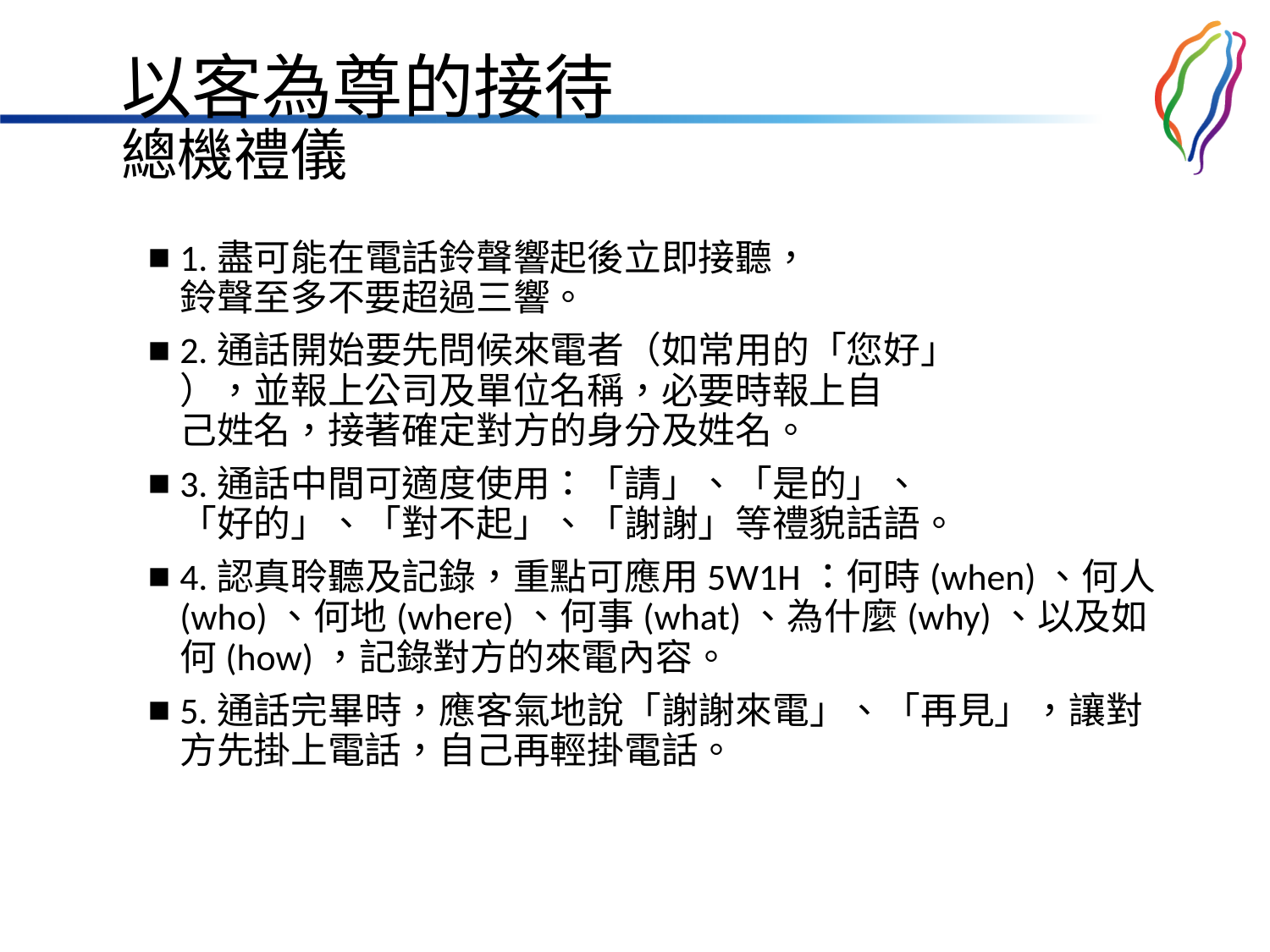

以客為尊的接待
總機禮儀
1.盡可能在電話鈴聲響起後立即接聽，
鈴聲至多不要超過三響。
2.通話開始要先問候來電者（如常用的「您好」
），並報上公司及單位名稱，必要時報上自
己姓名，接著確定對方的身分及姓名。
3.通話中間可適度使用：「請」、「是的」、
「好的」、「對不起」、「謝謝」等禮貌話語。
4.認真聆聽及記錄，重點可應用5W1H：何時(when)、何人(who)、何地(where)、何事(what)、為什麼(why)、以及如何(how)，記錄對方的來電內容。
5.通話完畢時，應客氣地說「謝謝來電」、「再見」，讓對方先掛上電話，自己再輕掛電話。